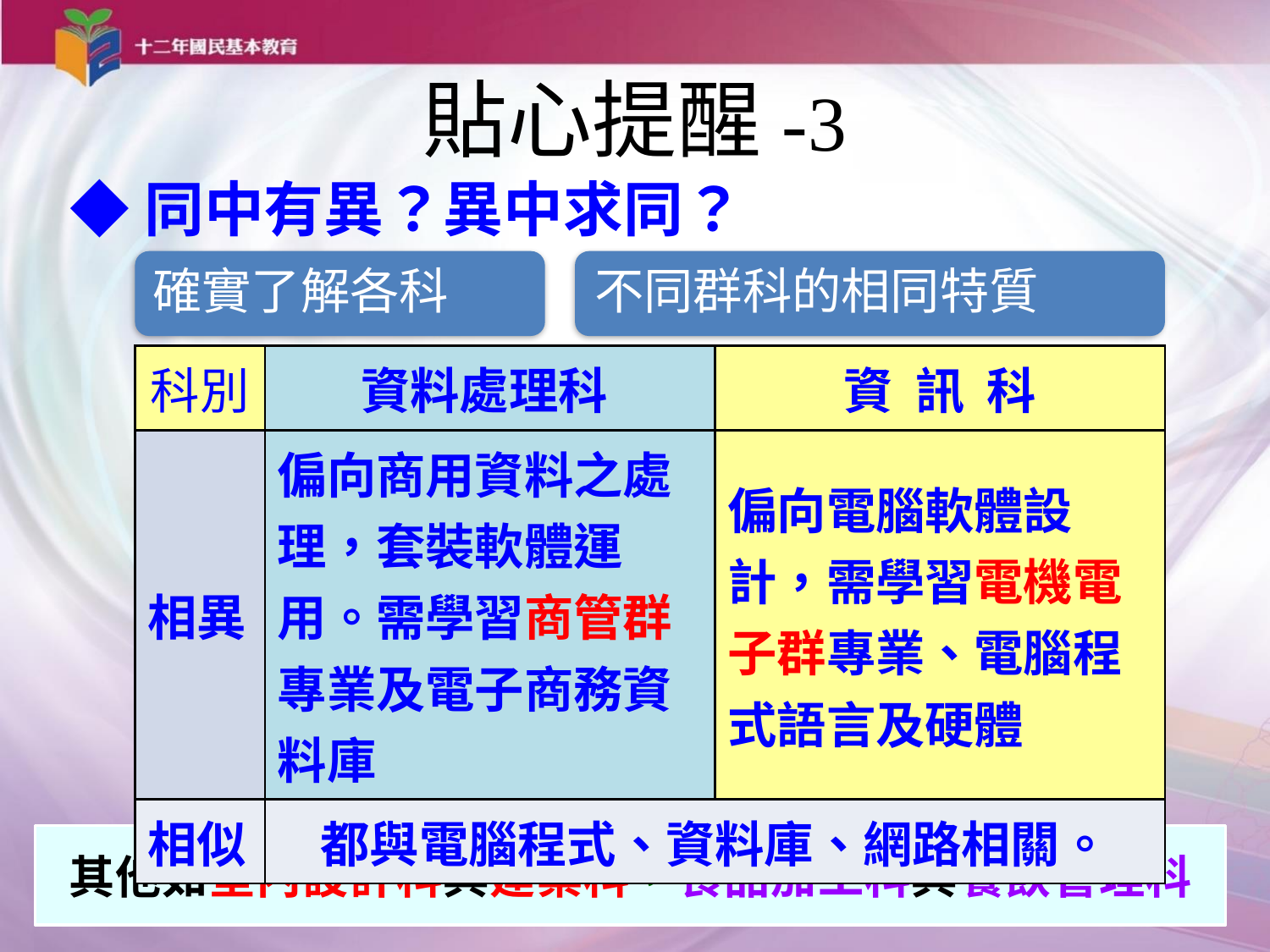

貼心提醒-3
◆同中有異？異中求同？

確實了解各科

不同群科的相同特質
| 科別 | 資料處理科 | 資 訊 科 |
| --- | --- | --- |
| 相異 | 偏向商用資料之處理，套裝軟體運用。需學習商管群專業及電子商務資料庫 | 偏向電腦軟體設計，需學習電機電子群專業、電腦程式語言及硬體 |
| 相似 | 都與電腦程式、資料庫、網路相關。 |  |
其他如室內設計科與建築科，食品加工科與餐飲管理科